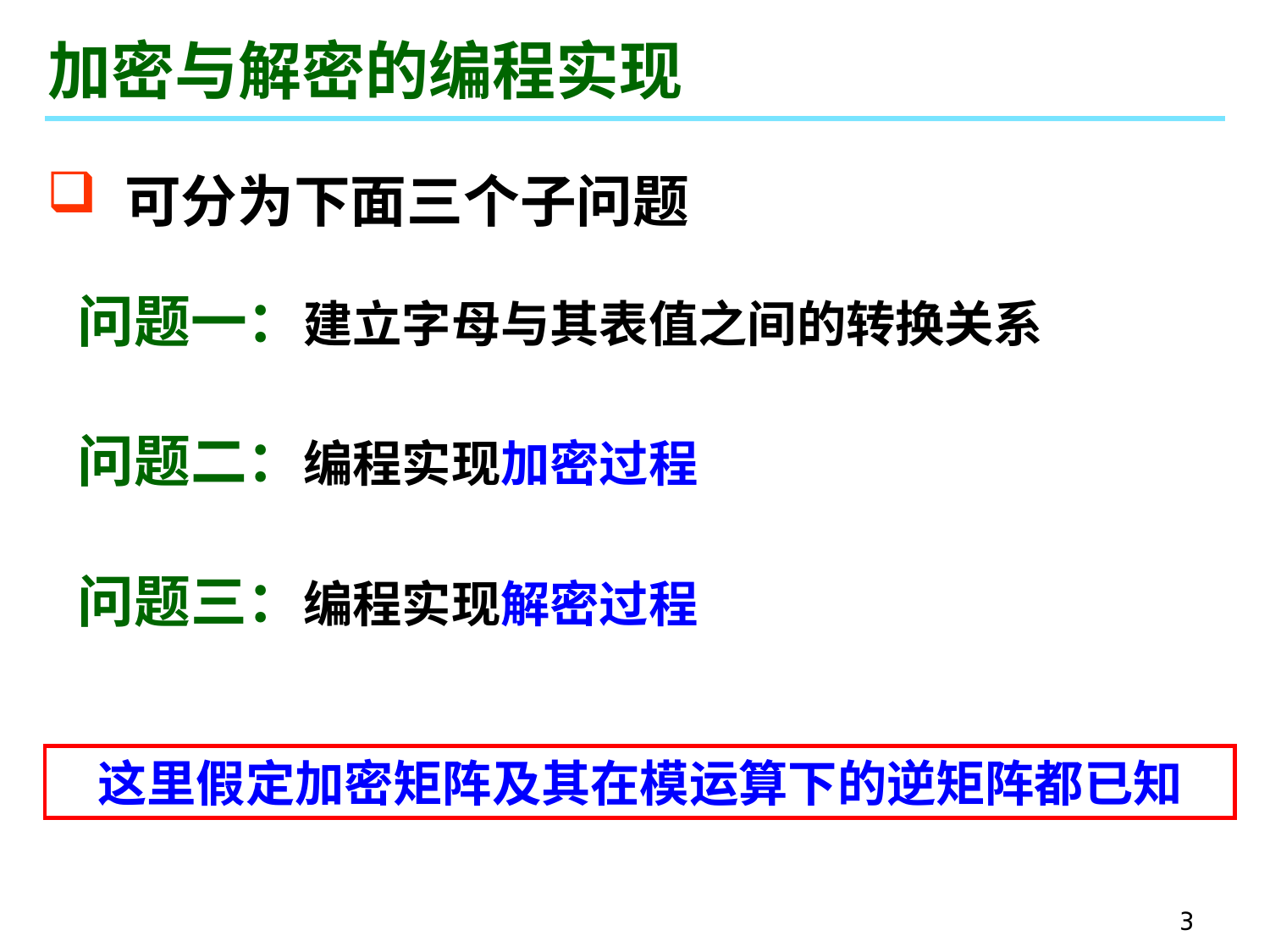

# 加密与解密的编程实现
 可分为下面三个子问题
问题一：建立字母与其表值之间的转换关系
问题二：编程实现加密过程
问题三：编程实现解密过程
这里假定加密矩阵及其在模运算下的逆矩阵都已知
3